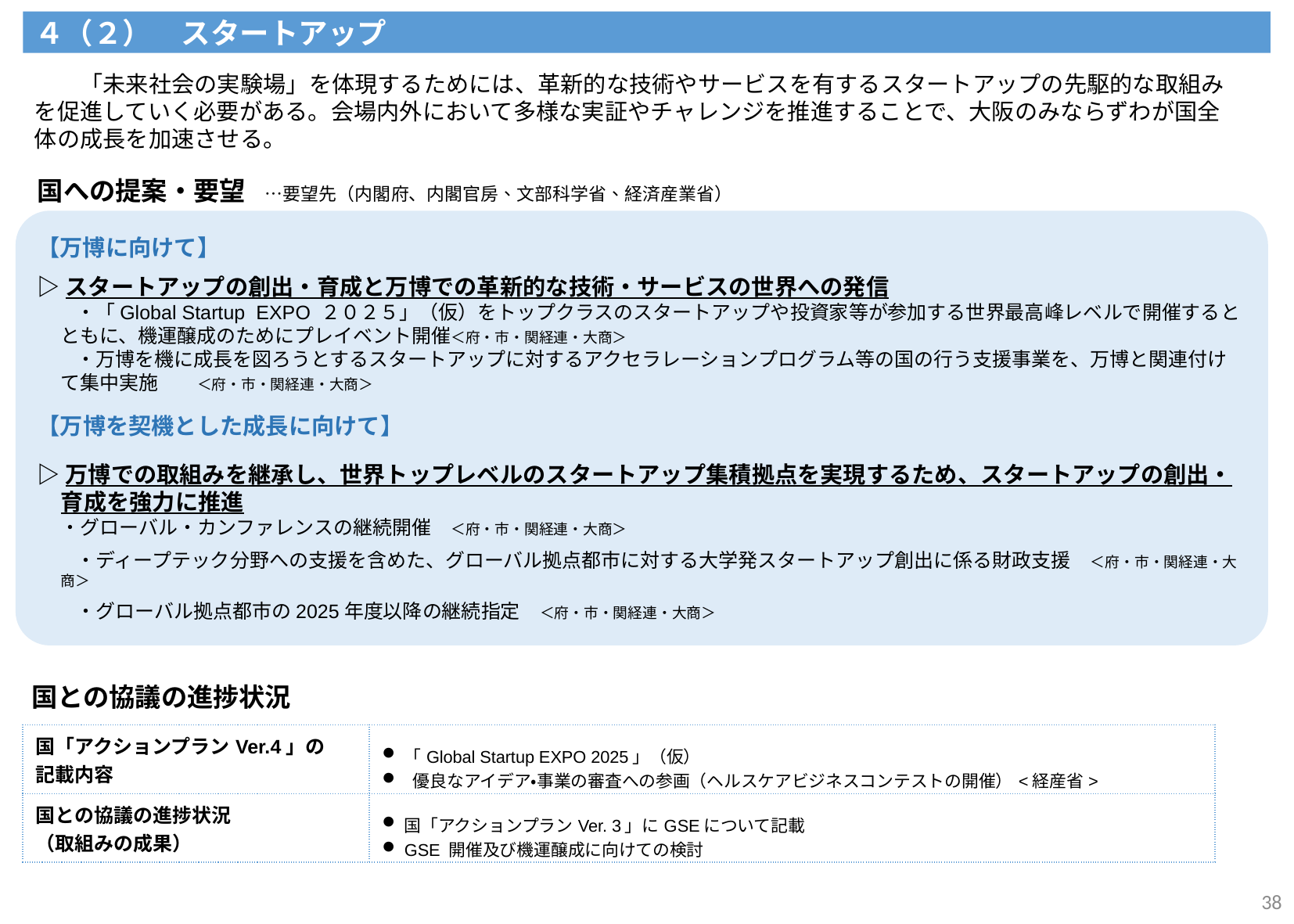

４（２）　スタートアップ
　　「未来社会の実験場」を体現するためには、革新的な技術やサービスを有するスタートアップの先駆的な取組みを促進していく必要がある。会場内外において多様な実証やチャレンジを推進することで、大阪のみならずわが国全体の成長を加速させる。
国への提案・要望　…要望先（内閣府、内閣官房、文部科学省、経済産業省）
【万博に向けて】

▷スタートアップの創出・育成と万博での革新的な技術・サービスの世界への発信
　　・「Global Startup  EXPO ２０２５」（仮）をトップクラスのスタートアップや投資家等が参加する世界最高峰レベルで開催するとともに、機運醸成のためにプレイベント開催＜府・市・関経連・大商＞
　　・万博を機に成長を図ろうとするスタートアップに対するアクセラレーションプログラム等の国の行う支援事業を、万博と関連付けて集中実施　　＜府・市・関経連・大商＞

【万博を契機とした成長に向けて】

▷万博での取組みを継承し、世界トップレベルのスタートアップ集積拠点を実現するため、スタートアップの創出・育成を強力に推進
・グローバル・カンファレンスの継続開催　＜府・市・関経連・大商＞
　　・ディープテック分野への支援を含めた、グローバル拠点都市に対する大学発スタートアップ創出に係る財政支援　＜府・市・関経連・大商＞
　　・グローバル拠点都市の2025年度以降の継続指定　＜府・市・関経連・大商＞
国との協議の進捗状況
| 国「アクションプランVer.4」の 記載内容 | 「Global Startup EXPO 2025」（仮） 優良なアイデア・事業の審査への参画（ヘルスケアビジネスコンテストの開催）<経産省> |
| --- | --- |
| 国との協議の進捗状況 （取組みの成果） | 国「アクションプランVer. 3」にGSEについて記載 GSE 開催及び機運醸成に向けての検討 |

38